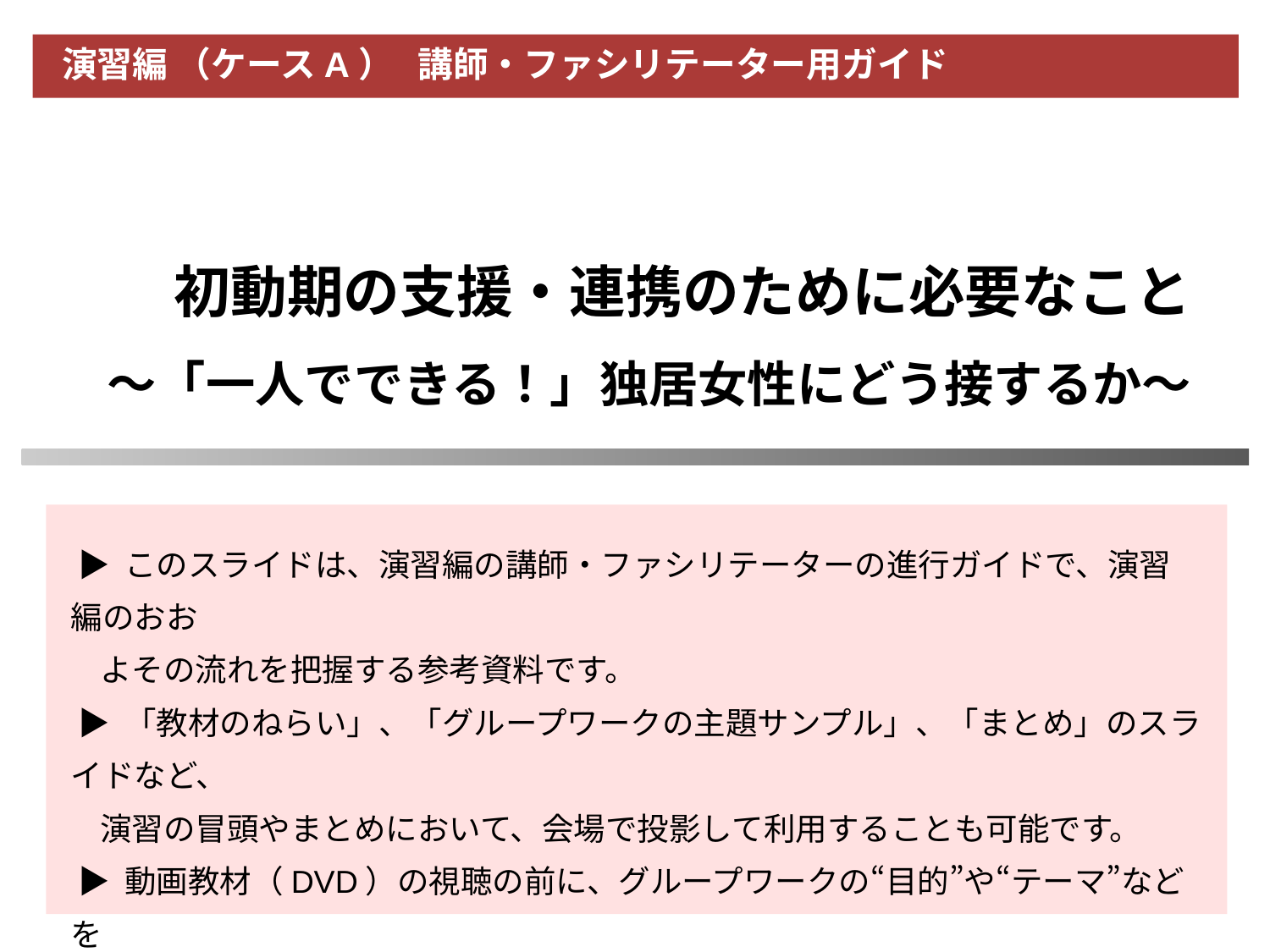

演習編 （ケースA）   講師・ファシリテーター用ガイド
初動期の支援・連携のために必要なこと
～「一人でできる！」独居女性にどう接するか～

 ▶ このスライドは、演習編の講師・ファシリテーターの進行ガイドで、演習編のおお
   よその流れを把握する参考資料です。
 ▶ 「教材のねらい」、「グループワークの主題サンプル」、「まとめ」のスライドなど、
   演習の冒頭やまとめにおいて、会場で投影して利用することも可能です。
 ▶ 動画教材（DVD）の視聴の前に、グループワークの“目的”や“テーマ”などを
   あらかじめ提示しておくと、受講者が効果的に情報収集でき、より良いグループ
   ワークになります。